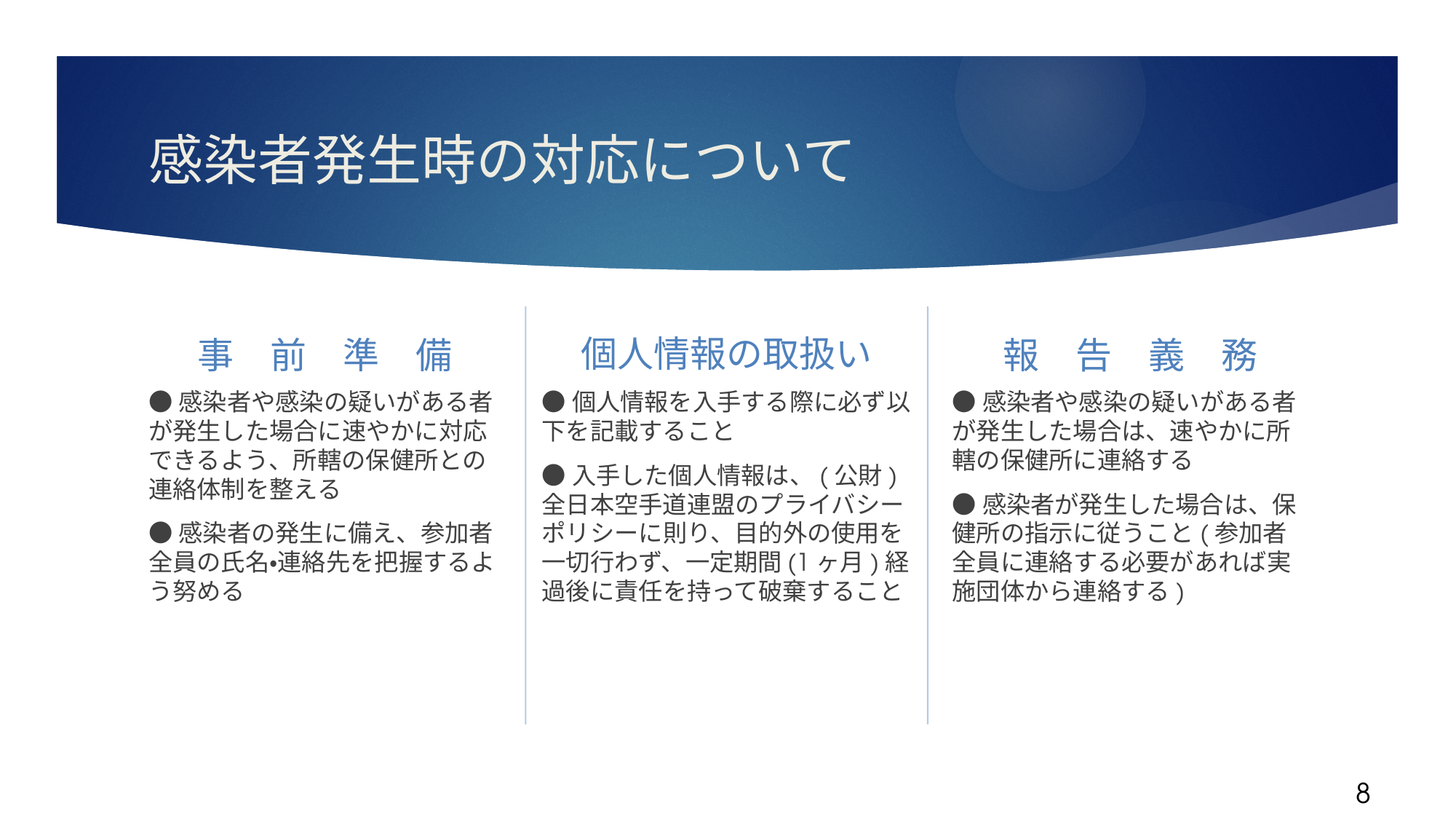

# 感染者発生時の対応について
個人情報の取扱い
事　前　準　備
報　告　義　務
●感染者や感染の疑いがある者が発生した場合に速やかに対応できるよう、所轄の保健所との連絡体制を整える
●感染者の発生に備え、参加者全員の氏名・連絡先を把握するよう努める
●個人情報を入手する際に必ず以下を記載すること
●入手した個人情報は、(公財)全日本空手道連盟のプライバシーポリシーに則り、目的外の使用を一切行わず、一定期間(1ヶ月)経過後に責任を持って破棄すること
●感染者や感染の疑いがある者が発生した場合は、速やかに所轄の保健所に連絡する
●感染者が発生した場合は、保健所の指示に従うこと(参加者全員に連絡する必要があれば実施団体から連絡する)